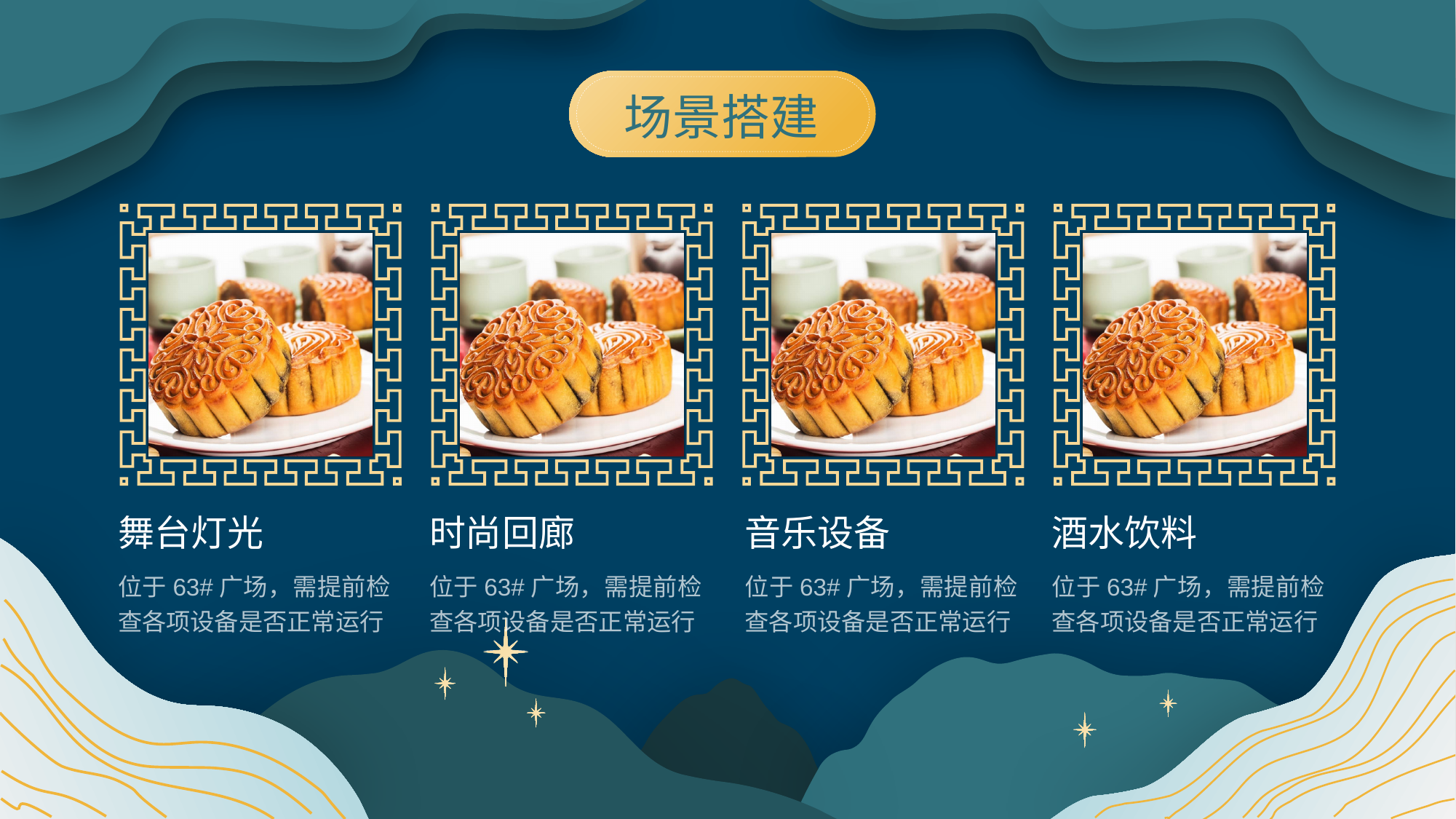

场景搭建

舞台灯光
时尚回廊
音乐设备
酒水饮料
位于63#广场，需提前检查各项设备是否正常运行
位于63#广场，需提前检查各项设备是否正常运行
位于63#广场，需提前检查各项设备是否正常运行
位于63#广场，需提前检查各项设备是否正常运行